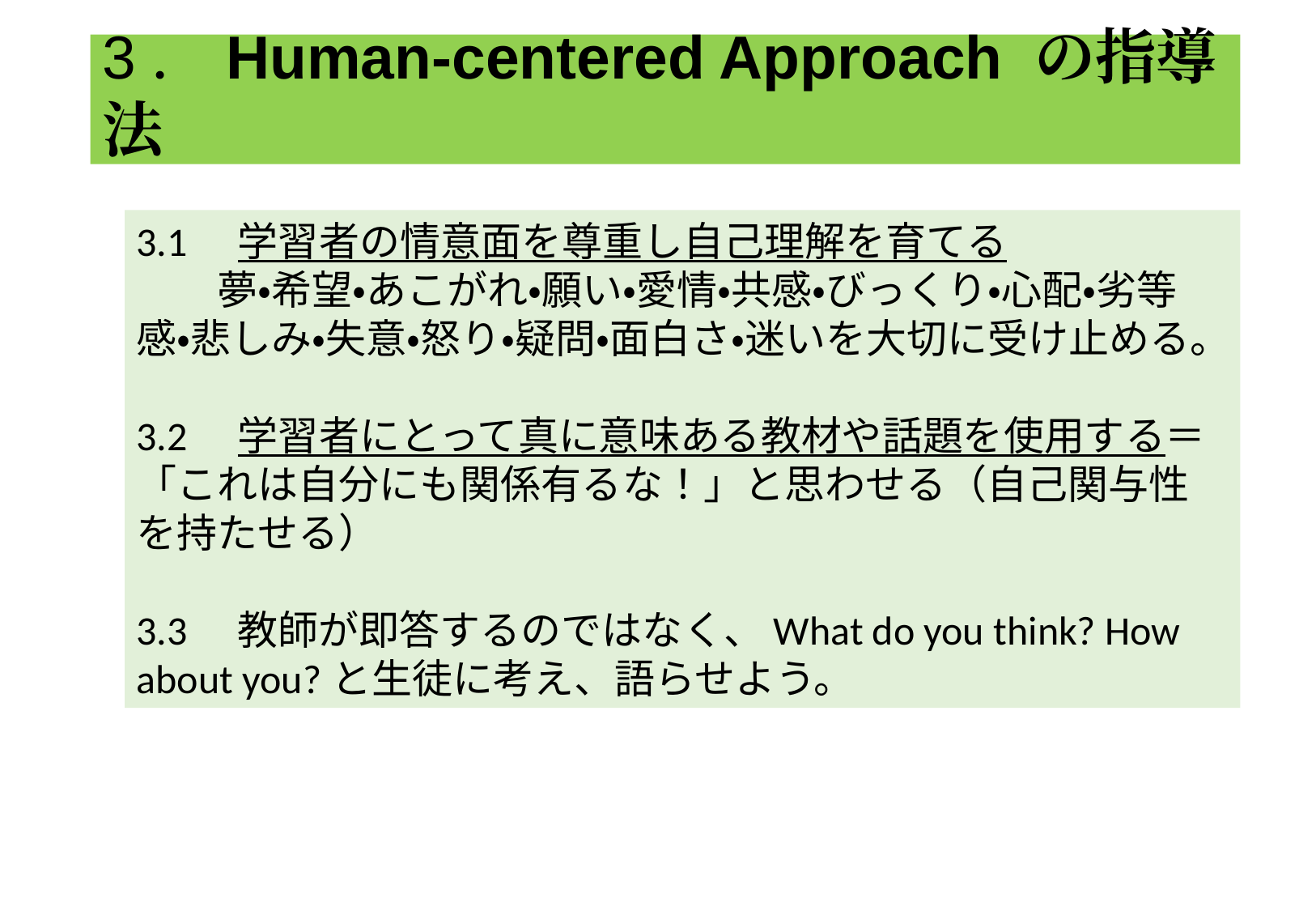

# 3．Human-centered Approach の指導法
3.1　学習者の情意面を尊重し自己理解を育てる
　　夢・希望・あこがれ・願い・愛情・共感・びっくり・心配・劣等感・悲しみ・失意・怒り・疑問・面白さ・迷いを大切に受け止める。

3.2　学習者にとって真に意味ある教材や話題を使用する＝「これは自分にも関係有るな！」と思わせる（自己関与性を持たせる）

3.3　教師が即答するのではなく、What do you think? How about you?と生徒に考え、語らせよう。